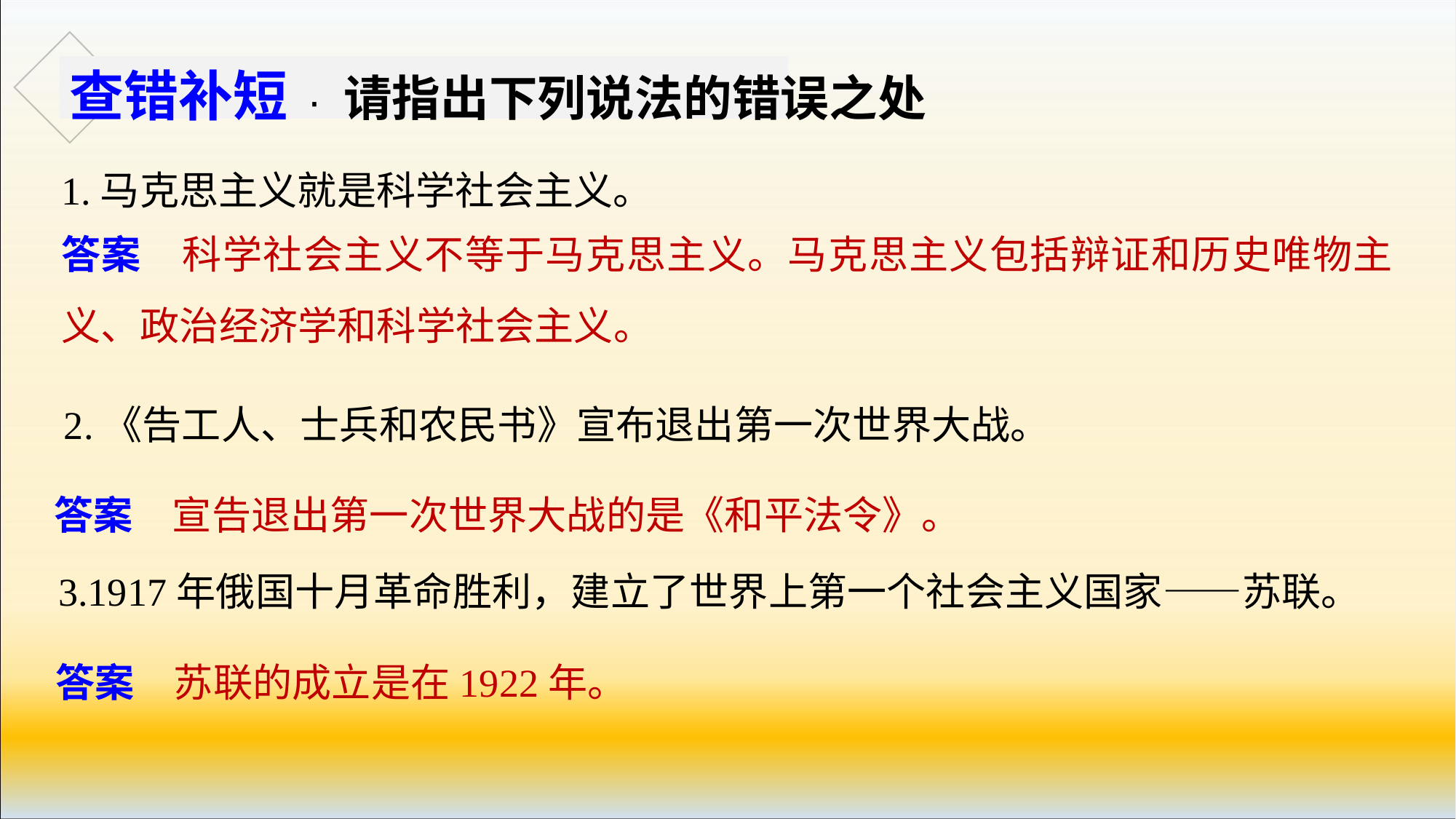

查错补短 · 请指出下列说法的错误之处
1.马克思主义就是科学社会主义。
答案　科学社会主义不等于马克思主义。马克思主义包括辩证和历史唯物主义、政治经济学和科学社会主义。
2.《告工人、士兵和农民书》宣布退出第一次世界大战。
答案　宣告退出第一次世界大战的是《和平法令》。
3.1917年俄国十月革命胜利，建立了世界上第一个社会主义国家——苏联。
答案　苏联的成立是在1922年。